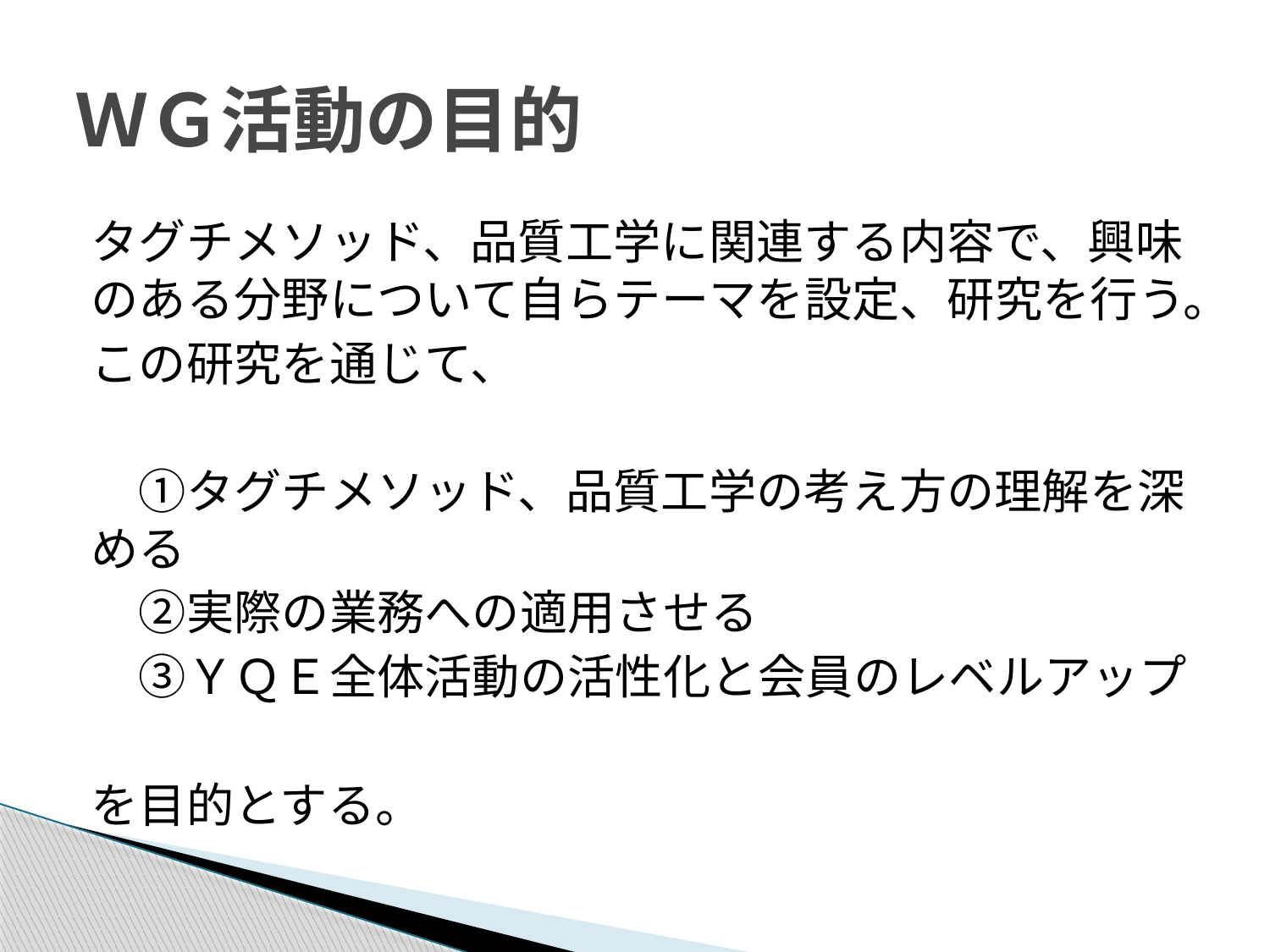

# ＷＧ活動の目的
タグチメソッド、品質工学に関連する内容で、興味のある分野について自らテーマを設定、研究を行う。
この研究を通じて、

　①タグチメソッド、品質工学の考え方の理解を深める
　②実際の業務への適用させる
　③ＹＱＥ全体活動の活性化と会員のレベルアップ

を目的とする。